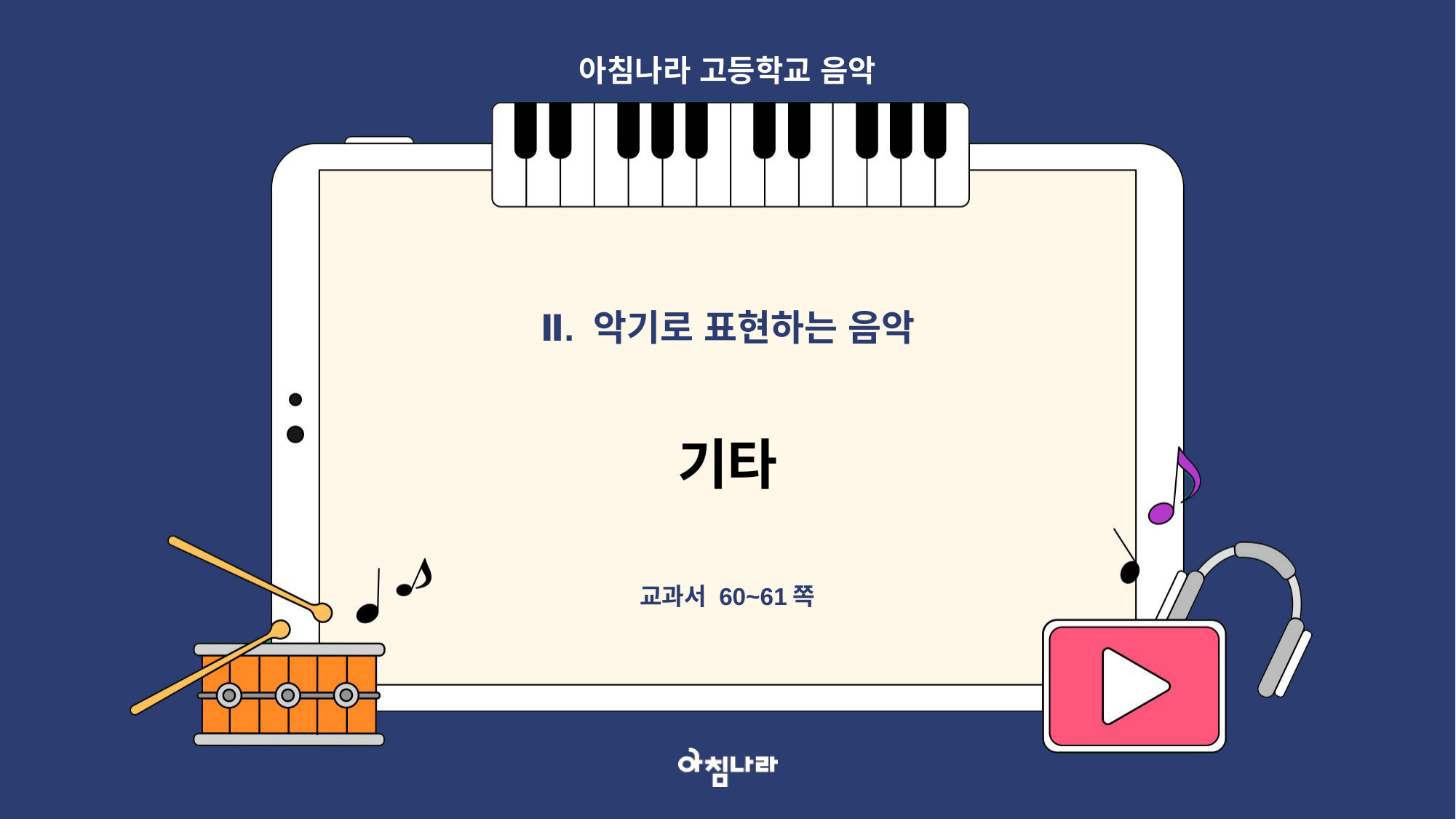

아침나라 고등학교 음악

Ⅱ. 악기로 표현하는 음악
기타
교과서 60~61쪽